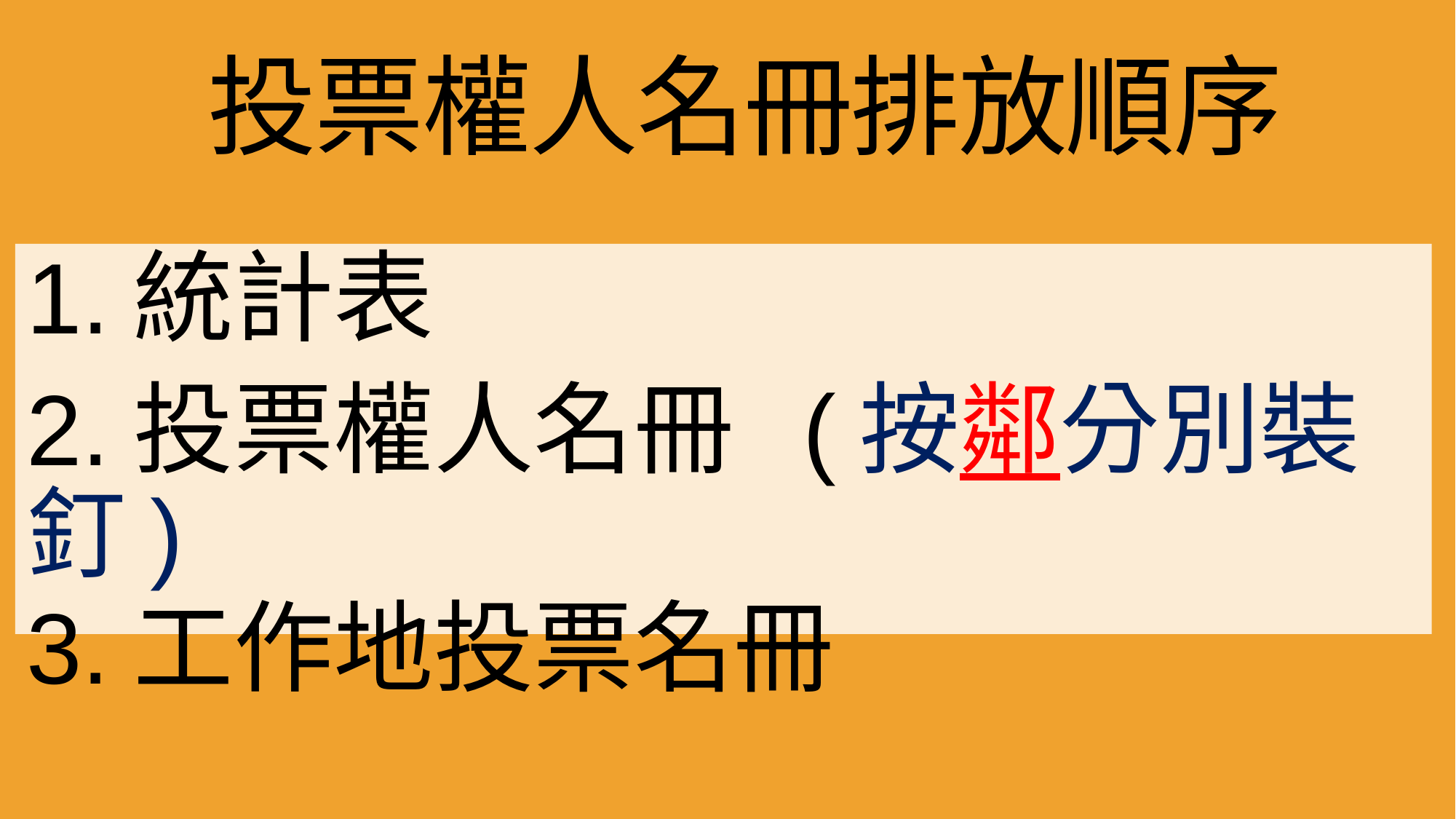

# 投票權人名冊排放順序
1.統計表
2.投票權人名冊  (按鄰分別裝釘)
3.工作地投票名冊